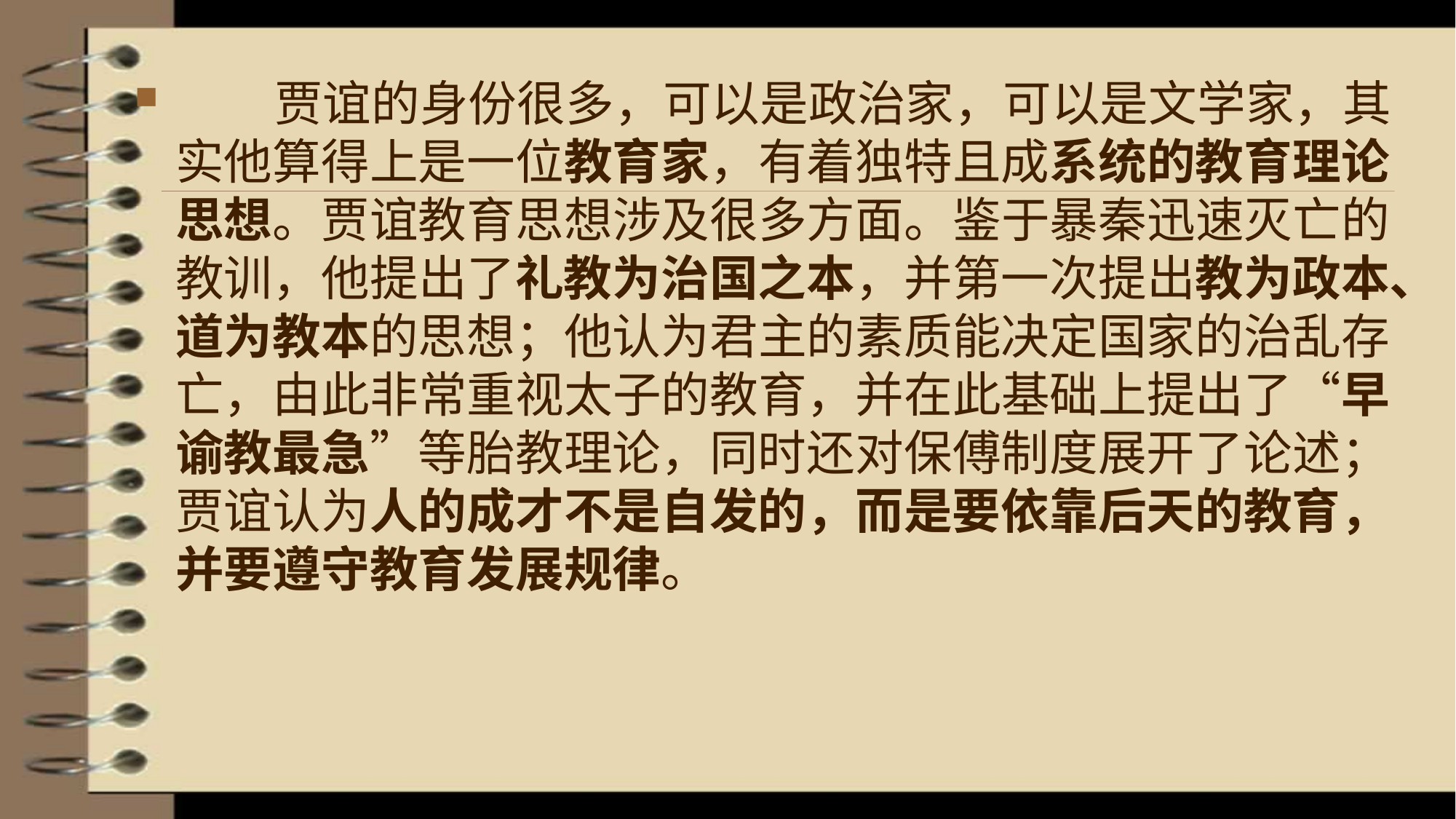

#
        贾谊的身份很多，可以是政治家，可以是文学家，其实他算得上是一位教育家，有着独特且成系统的教育理论思想。贾谊教育思想涉及很多方面。鉴于暴秦迅速灭亡的教训，他提出了礼教为治国之本，并第一次提出教为政本、道为教本的思想；他认为君主的素质能决定国家的治乱存亡，由此非常重视太子的教育，并在此基础上提出了“早谕教最急”等胎教理论，同时还对保傅制度展开了论述；贾谊认为人的成才不是自发的，而是要依靠后天的教育，并要遵守教育发展规律。